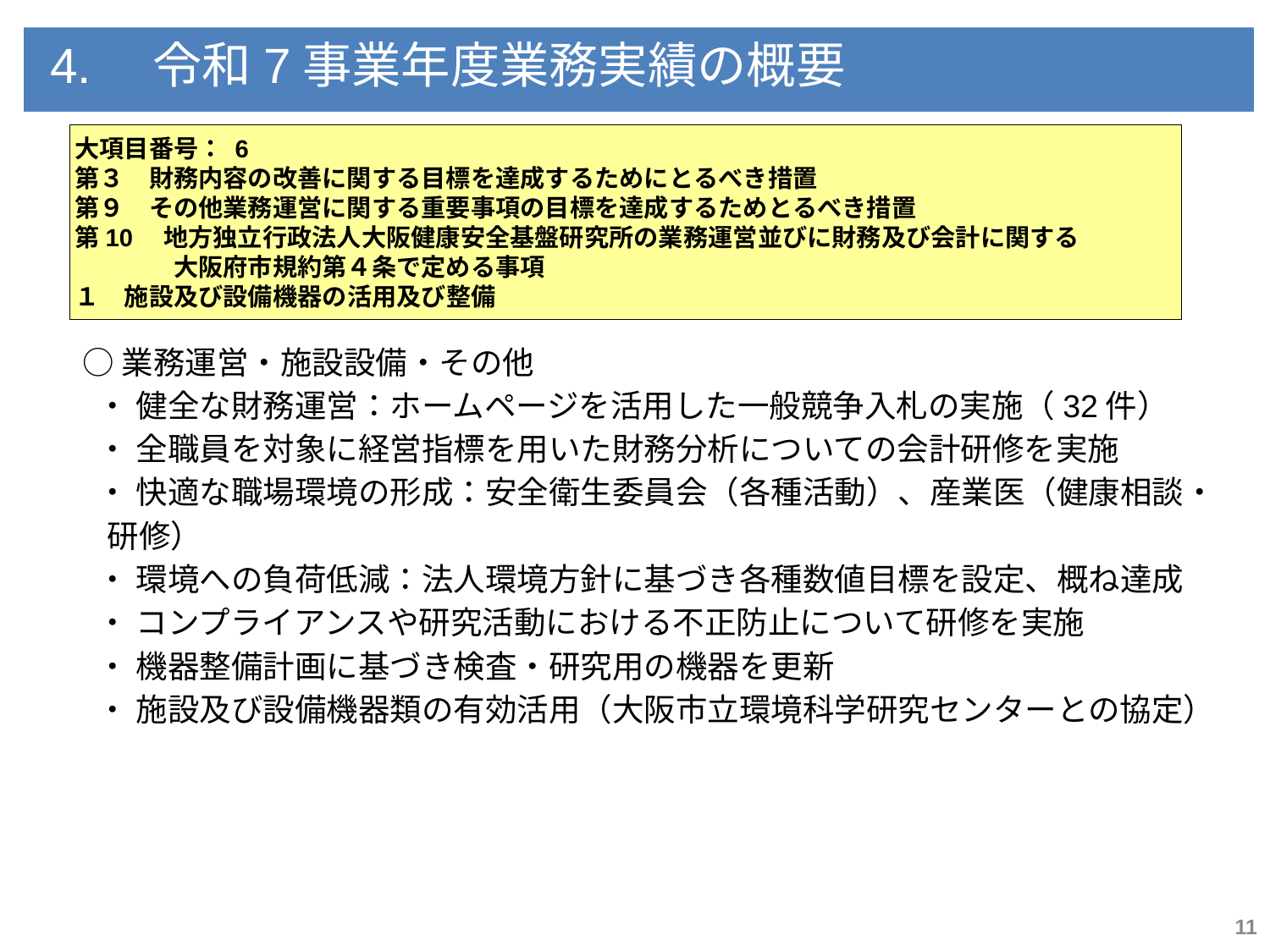

4.　令和7事業年度業務実績の概要
大項目番号： 6
第３　財務内容の改善に関する目標を達成するためにとるべき措置
第９　その他業務運営に関する重要事項の目標を達成するためとるべき措置
第10　地方独立行政法人大阪健康安全基盤研究所の業務運営並びに財務及び会計に関する
　　　　大阪府市規約第４条で定める事項
１　施設及び設備機器の活用及び整備
○業務運営・施設設備・その他
 ・ 健全な財務運営：ホームページを活用した一般競争入札の実施（32件）
 ・ 全職員を対象に経営指標を用いた財務分析についての会計研修を実施
 ・ 快適な職場環境の形成：安全衛生委員会（各種活動）、産業医（健康相談・研修）
 ・ 環境への負荷低減：法人環境方針に基づき各種数値目標を設定、概ね達成
 ・ コンプライアンスや研究活動における不正防止について研修を実施
 ・ 機器整備計画に基づき検査・研究用の機器を更新
 ・ 施設及び設備機器類の有効活用（大阪市立環境科学研究センターとの協定）

11